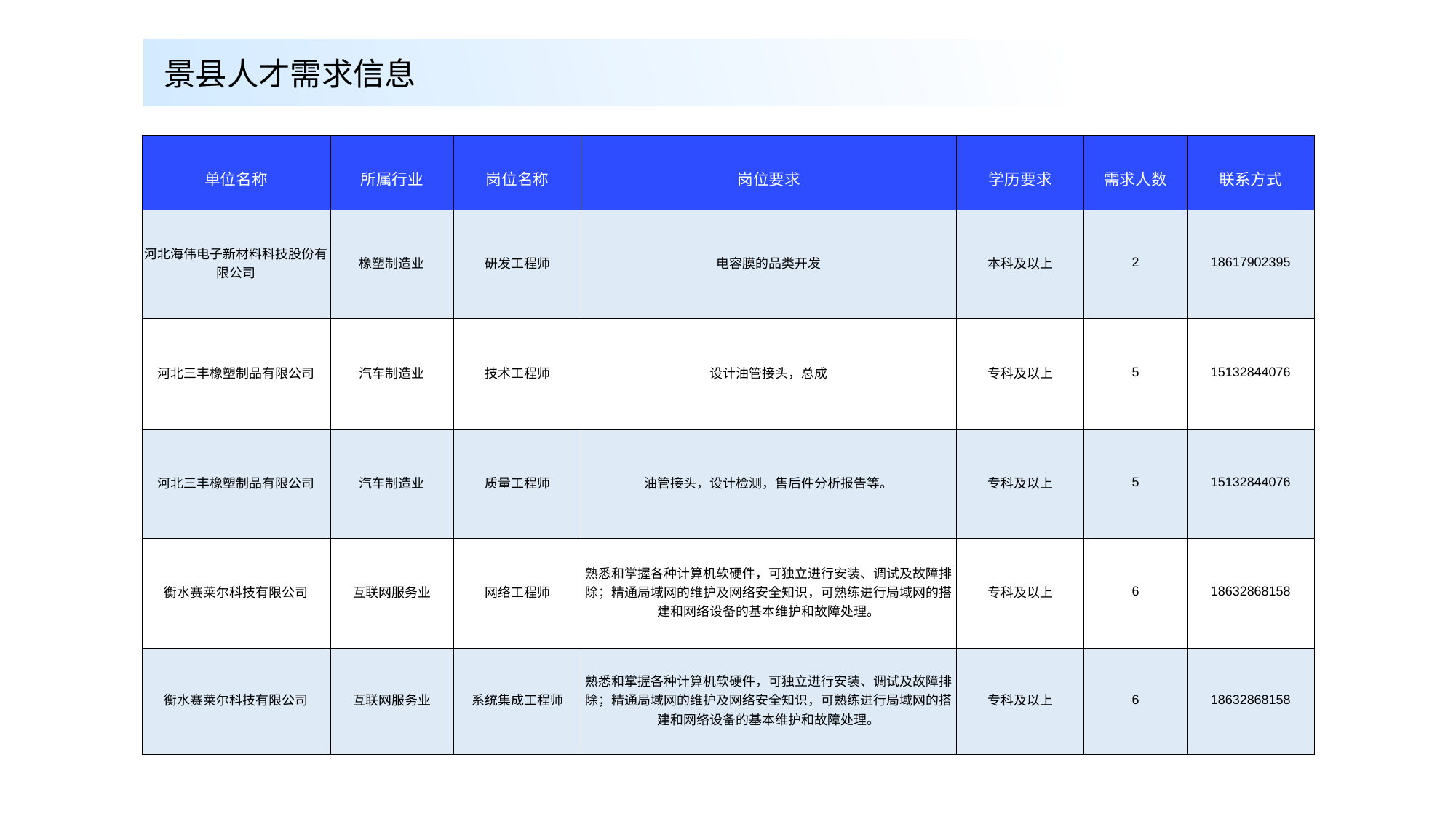

景县人才需求信息
| 单位名称 | 所属行业 | 岗位名称 | 岗位要求 | 学历要求 | 需求人数 | 联系方式 |
| --- | --- | --- | --- | --- | --- | --- |
| 河北海伟电子新材料科技股份有限公司 | 橡塑制造业 | 研发工程师 | 电容膜的品类开发 | 本科及以上 | 2 | 18617902395 |
| 河北三丰橡塑制品有限公司 | 汽车制造业 | 技术工程师 | 设计油管接头，总成 | 专科及以上 | 5 | 15132844076 |
| 河北三丰橡塑制品有限公司 | 汽车制造业 | 质量工程师 | 油管接头，设计检测，售后件分析报告等。 | 专科及以上 | 5 | 15132844076 |
| 衡水赛莱尔科技有限公司 | 互联网服务业 | 网络工程师 | 熟悉和掌握各种计算机软硬件，可独立进行安装、调试及故障排除；精通局域网的维护及网络安全知识，可熟练进行局域网的搭建和网络设备的基本维护和故障处理。 | 专科及以上 | 6 | 18632868158 |
| 衡水赛莱尔科技有限公司 | 互联网服务业 | 系统集成工程师 | 熟悉和掌握各种计算机软硬件，可独立进行安装、调试及故障排除；精通局域网的维护及网络安全知识，可熟练进行局域网的搭建和网络设备的基本维护和故障处理。 | 专科及以上 | 6 | 18632868158 |
48